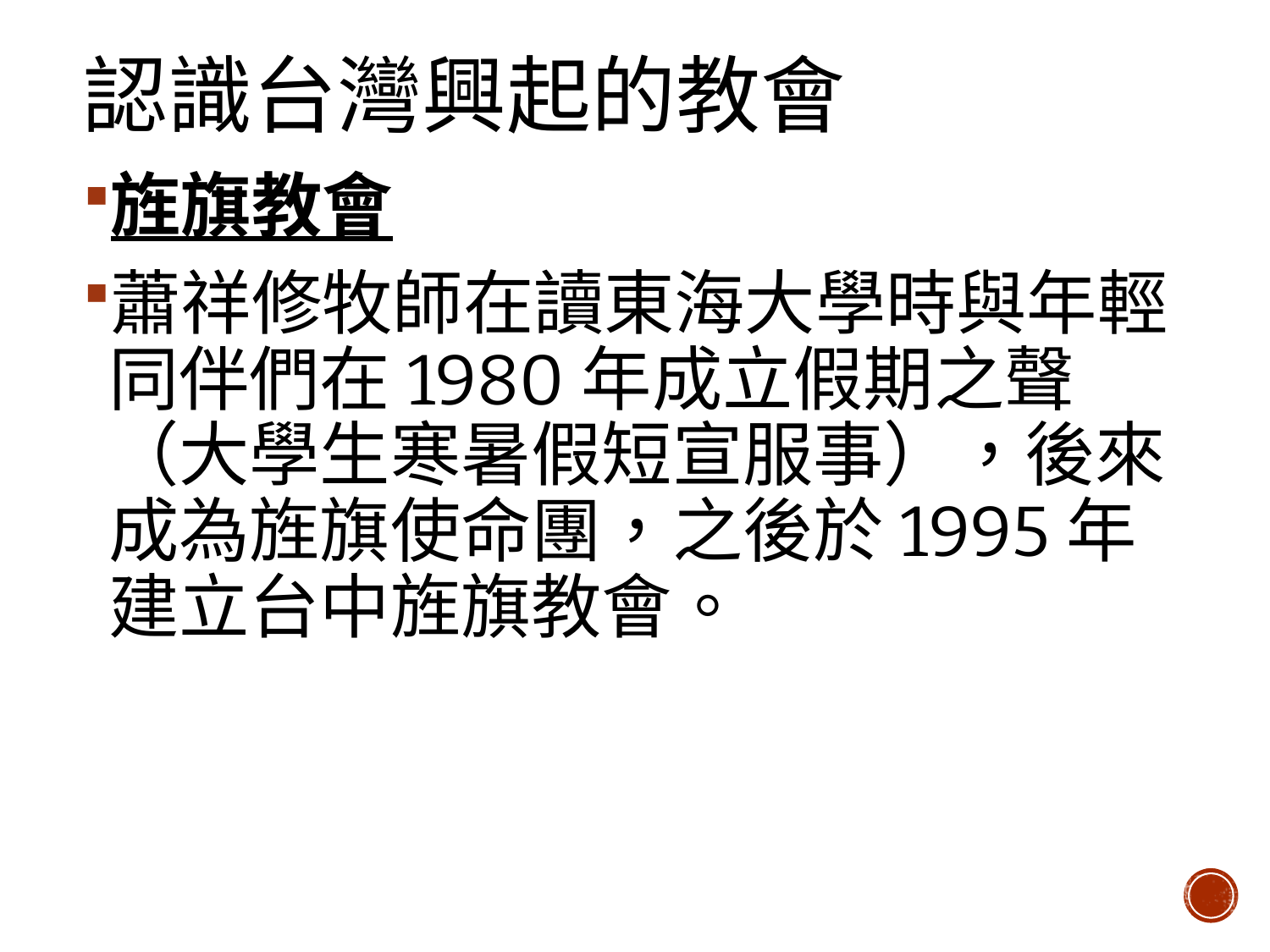

# 認識台灣興起的教會
旌旗教會
蕭祥修牧師在讀東海大學時與年輕同伴們在1980年成立假期之聲（大學生寒暑假短宣服事），後來成為旌旗使命團，之後於1995年建立台中旌旗教會。